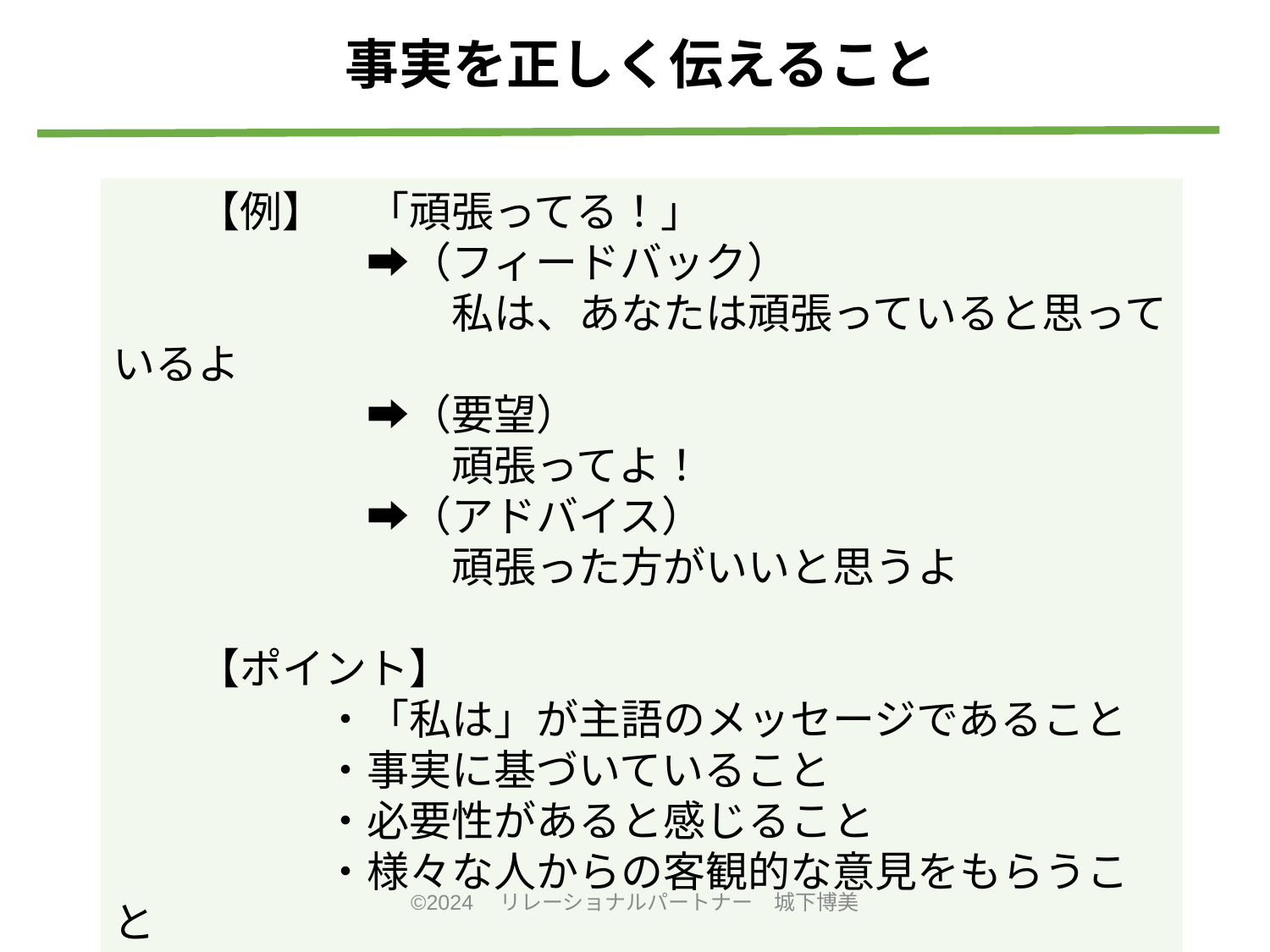

# 事実を正しく伝えること
　　【例】　「頑張ってる！」
　　　　　　➡（フィードバック）
　　　　　　　　私は、あなたは頑張っていると思っているよ
　　　　　　➡（要望）
　　　　　　　　頑張ってよ！
　　　　　　➡（アドバイス）
　　　　　　　　頑張った方がいいと思うよ

　　【ポイント】
　　　　　・「私は」が主語のメッセージであること
　　　　　・事実に基づいていること
　　　　　・必要性があると感じること
　　　　　・様々な人からの客観的な意見をもらうこと
©2024　リレーショナルパートナー　城下博美
42